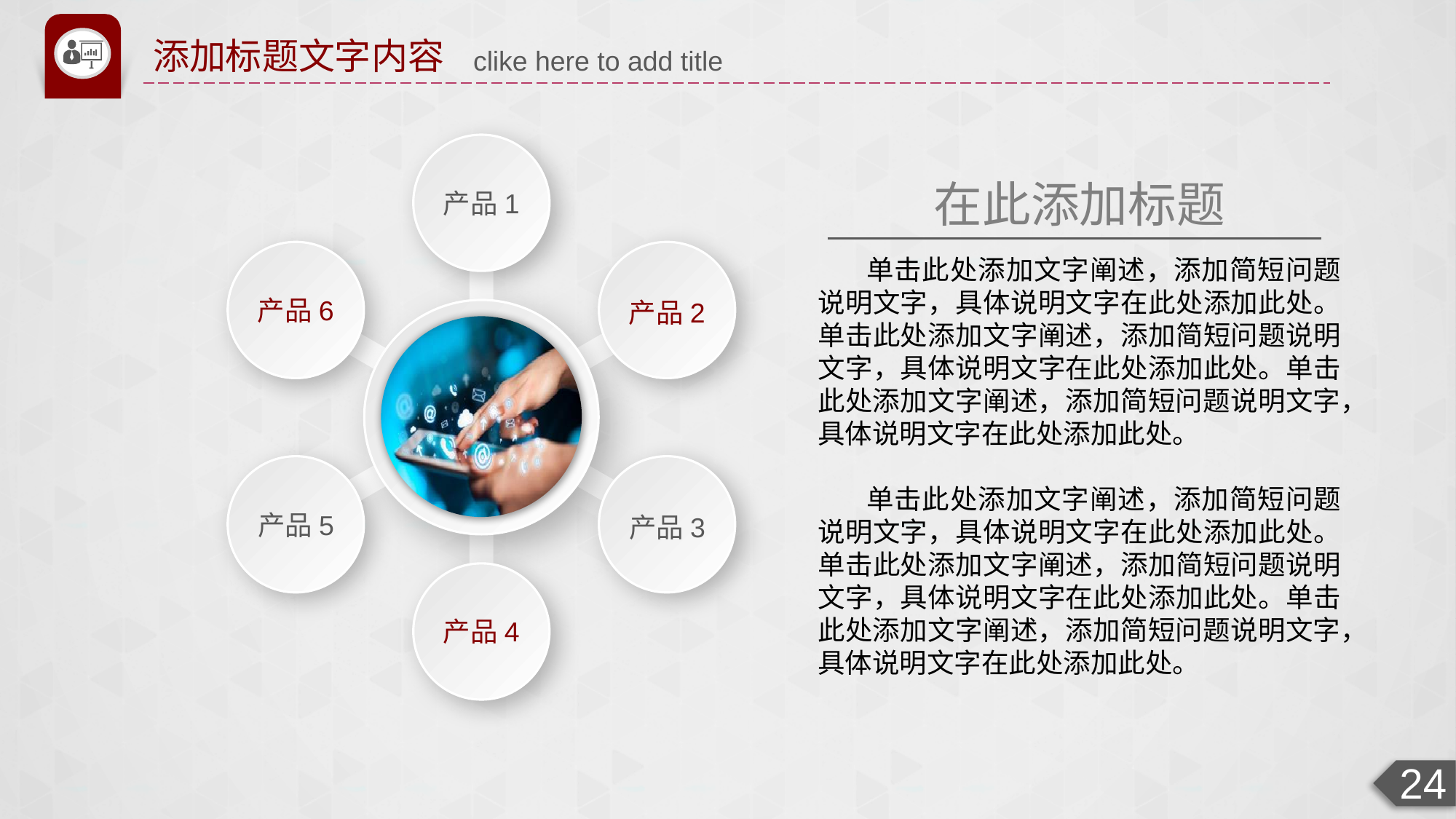

在此添加标题
产品1

      单击此处添加文字阐述，添加简短问题说明文字，具体说明文字在此处添加此处。单击此处添加文字阐述，添加简短问题说明文字，具体说明文字在此处添加此处。单击此处添加文字阐述，添加简短问题说明文字，具体说明文字在此处添加此处。

      单击此处添加文字阐述，添加简短问题说明文字，具体说明文字在此处添加此处。单击此处添加文字阐述，添加简短问题说明文字，具体说明文字在此处添加此处。单击此处添加文字阐述，添加简短问题说明文字，具体说明文字在此处添加此处。

产品6
产品2

产品5
产品3

产品4